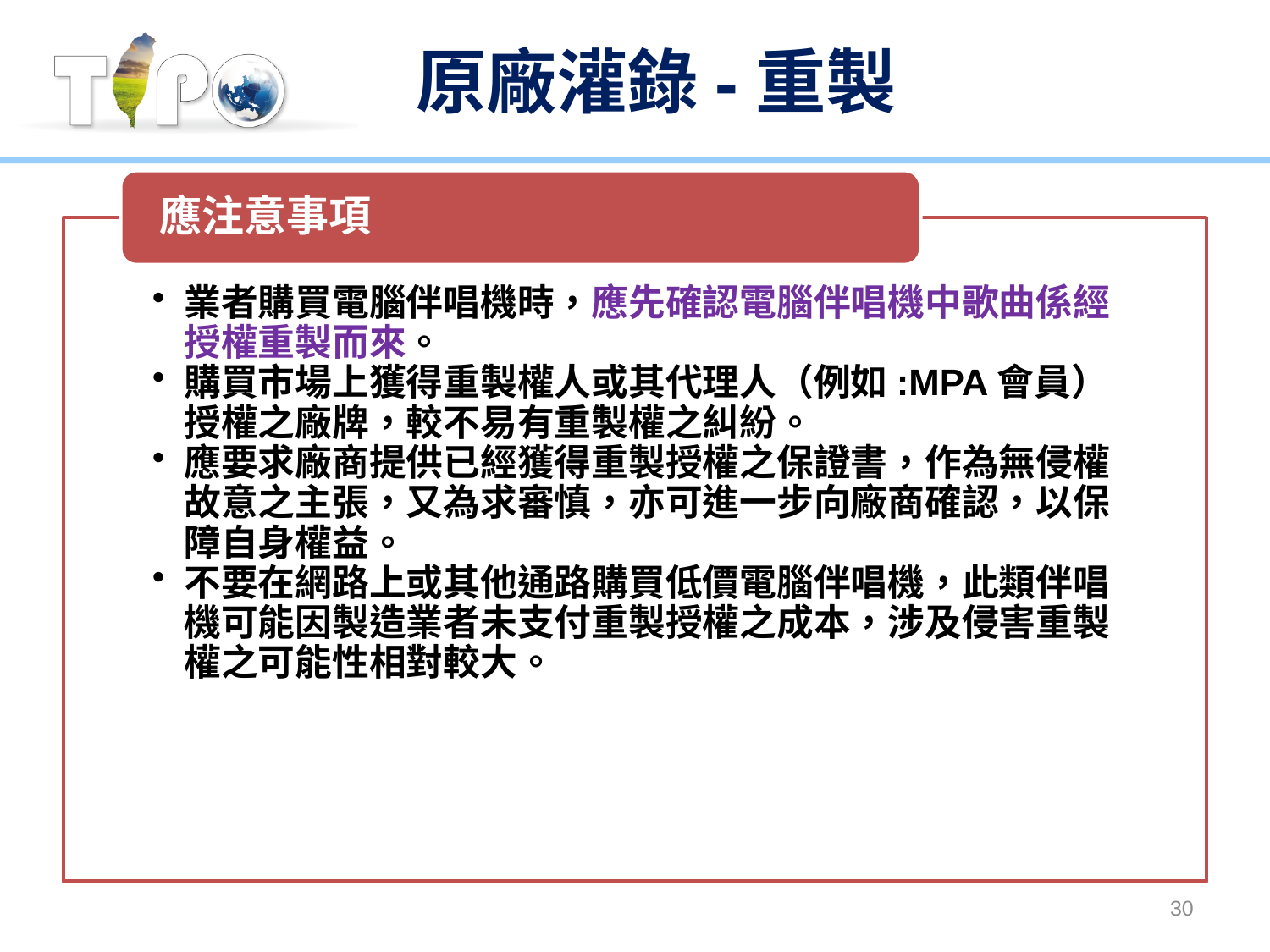

# 原廠灌錄-重製
業者購買電腦伴唱機時，應先確認電腦伴唱機中歌曲係經授權重製而來。
購買市場上獲得重製權人或其代理人（例如:MPA會員）授權之廠牌，較不易有重製權之糾紛。
應要求廠商提供已經獲得重製授權之保證書，作為無侵權故意之主張，又為求審慎，亦可進一步向廠商確認，以保障自身權益。
不要在網路上或其他通路購買低價電腦伴唱機，此類伴唱機可能因製造業者未支付重製授權之成本，涉及侵害重製權之可能性相對較大。
應注意事項
30